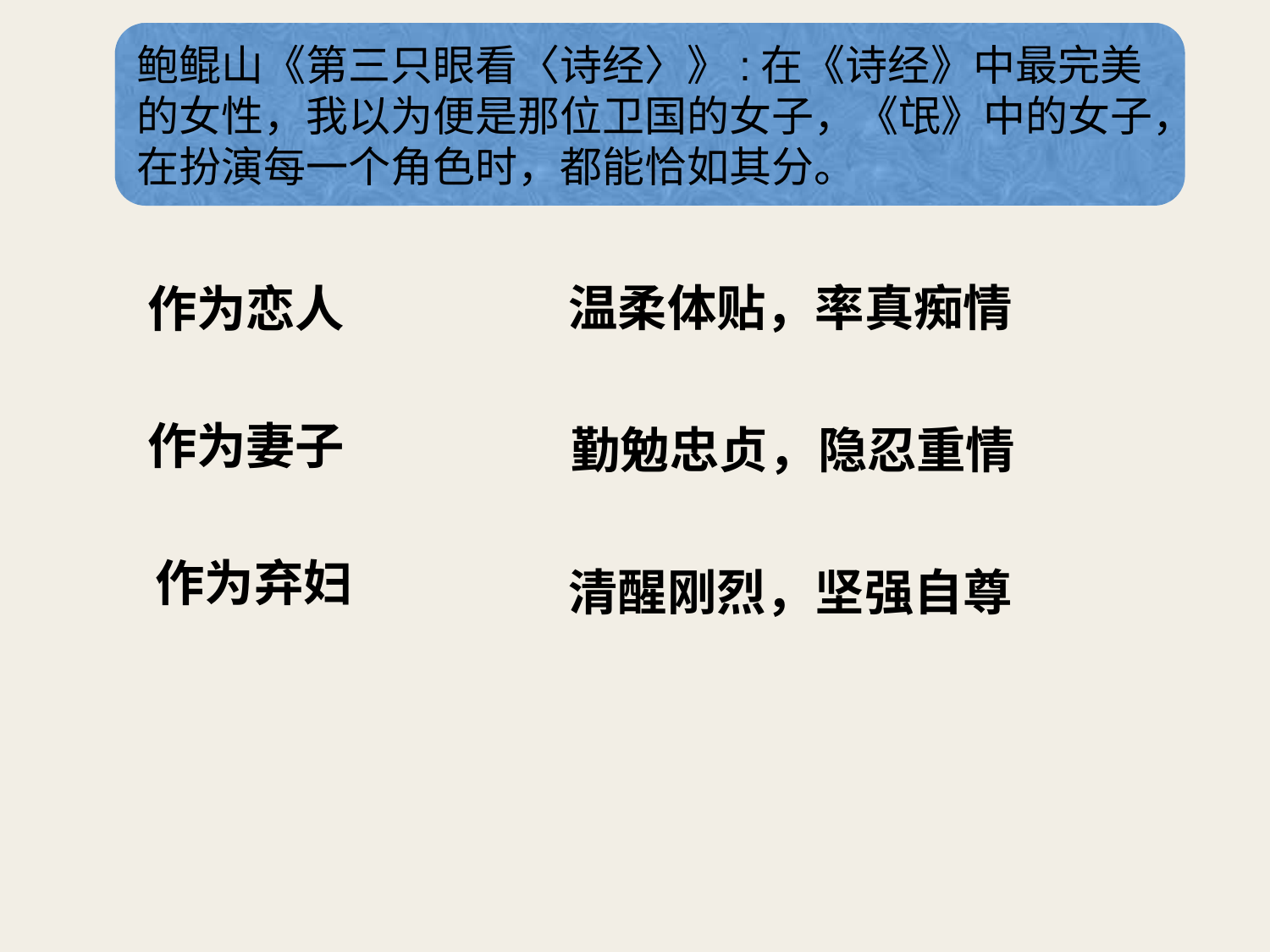

鲍鲲山《第三只眼看〈诗经〉》:在《诗经》中最完美的女性，我以为便是那位卫国的女子，《氓》中的女子，在扮演每一个角色时，都能恰如其分。
温柔体贴，率真痴情
作为恋人
作为妻子
勤勉忠贞，隐忍重情
作为弃妇
清醒刚烈，坚强自尊